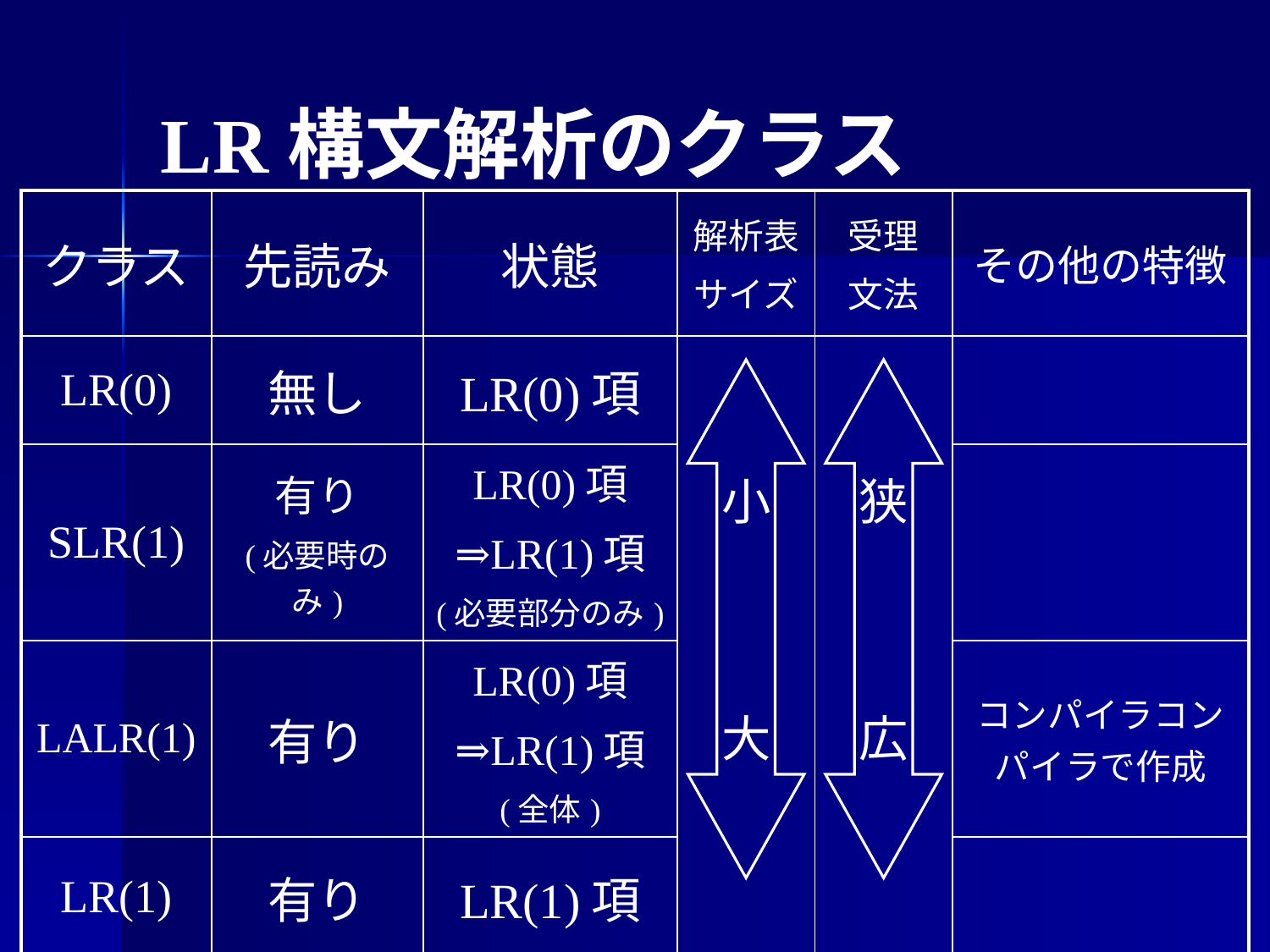

# LR構文解析のクラス
| クラス | 先読み | 状態 | 解析表 サイズ | 受理 文法 | その他の特徴 |
| --- | --- | --- | --- | --- | --- |
| LR(0) | 無し | LR(0)項 |  |  |  |
| SLR(1) | 有り (必要時のみ) | LR(0)項 ⇒LR(1)項 (必要部分のみ) |  |  |  |
| LALR(1) | 有り | LR(0)項 ⇒LR(1)項 (全体) |  |  | コンパイラコンパイラで作成 |
| LR(1) | 有り | LR(1)項 |  |  |  |
小

大
狭

広